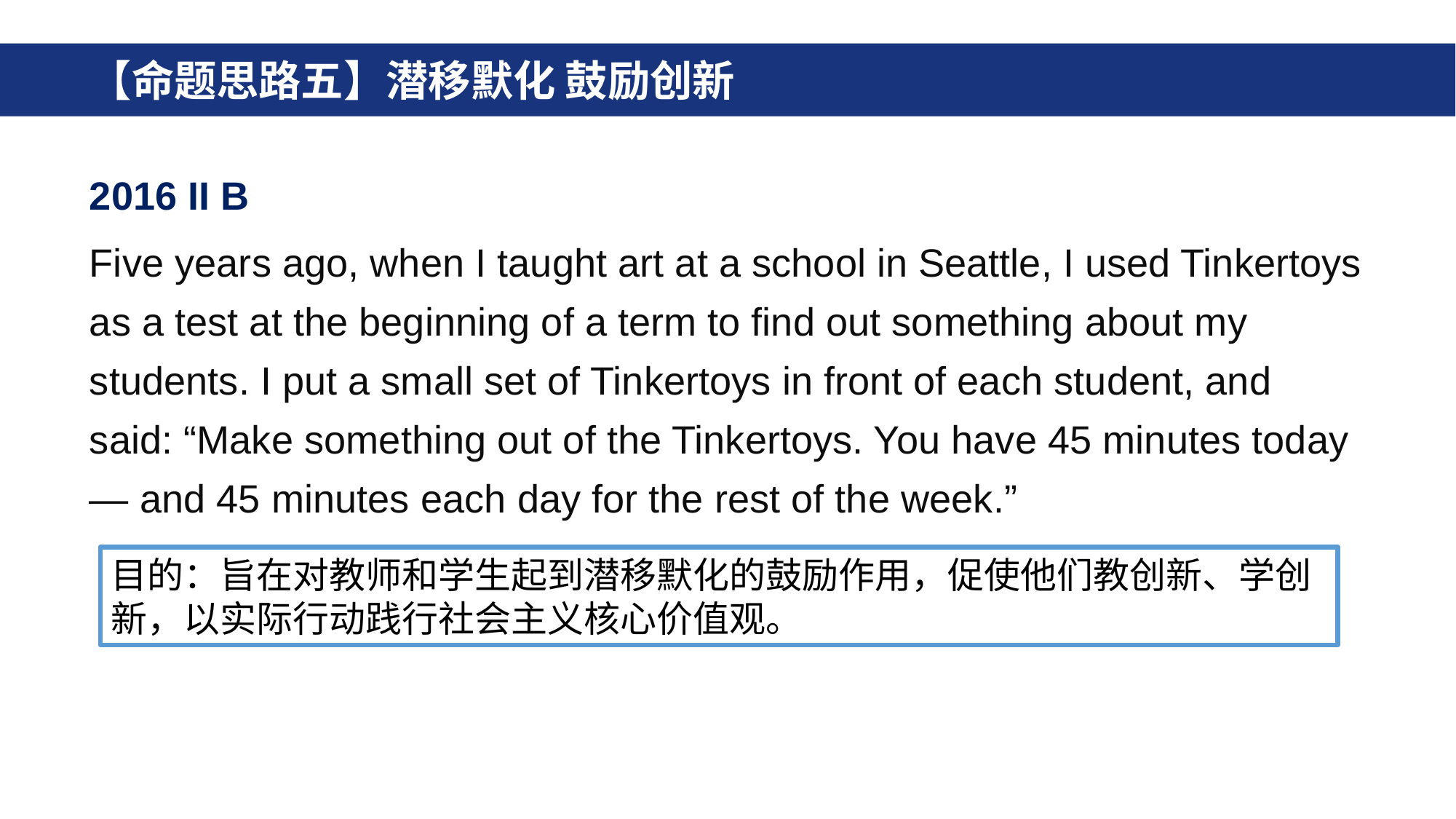

# 【命题思路五】潜移默化 鼓励创新
2016 II B
Five years ago, when I taught art at a school in Seattle, I used Tinkertoys as a test at the beginning of a term to find out something about my students. I put a small set of Tinkertoys in front of each student, and said: “Make something out of the Tinkertoys. You have 45 minutes today ― and 45 minutes each day for the rest of the week.”

目的：旨在对教师和学生起到潜移默化的鼓励作用，促使他们教创新、学创新，以实际行动践行社会主义核心价值观。